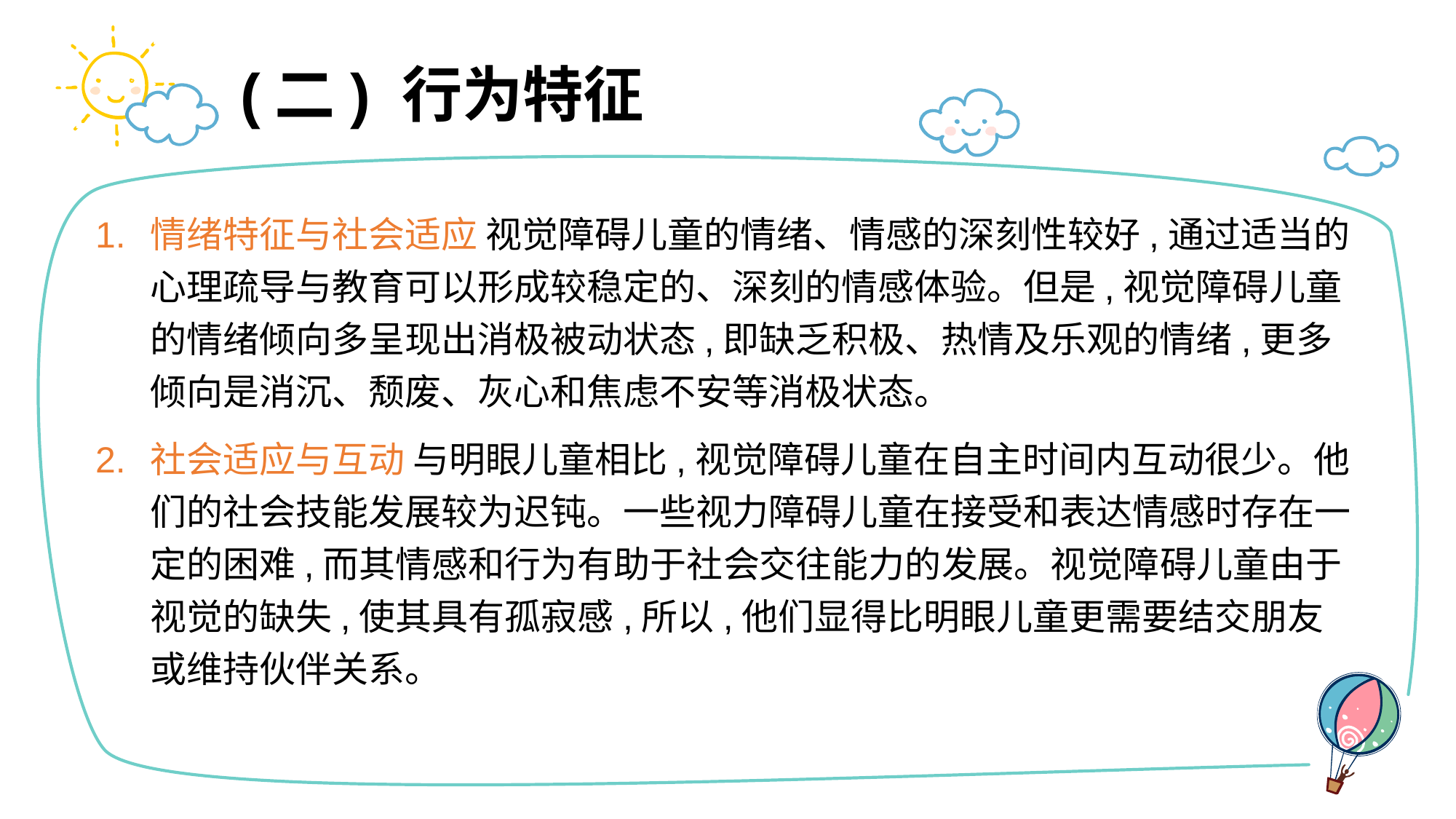

# (二) 行为特征
情绪特征与社会适应 视觉障碍儿童的情绪、情感的深刻性较好,通过适当的心理疏导与教育可以形成较稳定的、深刻的情感体验。但是,视觉障碍儿童的情绪倾向多呈现出消极被动状态,即缺乏积极、热情及乐观的情绪,更多倾向是消沉、颓废、灰心和焦虑不安等消极状态。
社会适应与互动 与明眼儿童相比,视觉障碍儿童在自主时间内互动很少。他们的社会技能发展较为迟钝。一些视力障碍儿童在接受和表达情感时存在一定的困难,而其情感和行为有助于社会交往能力的发展。视觉障碍儿童由于视觉的缺失,使其具有孤寂感,所以,他们显得比明眼儿童更需要结交朋友或维持伙伴关系。